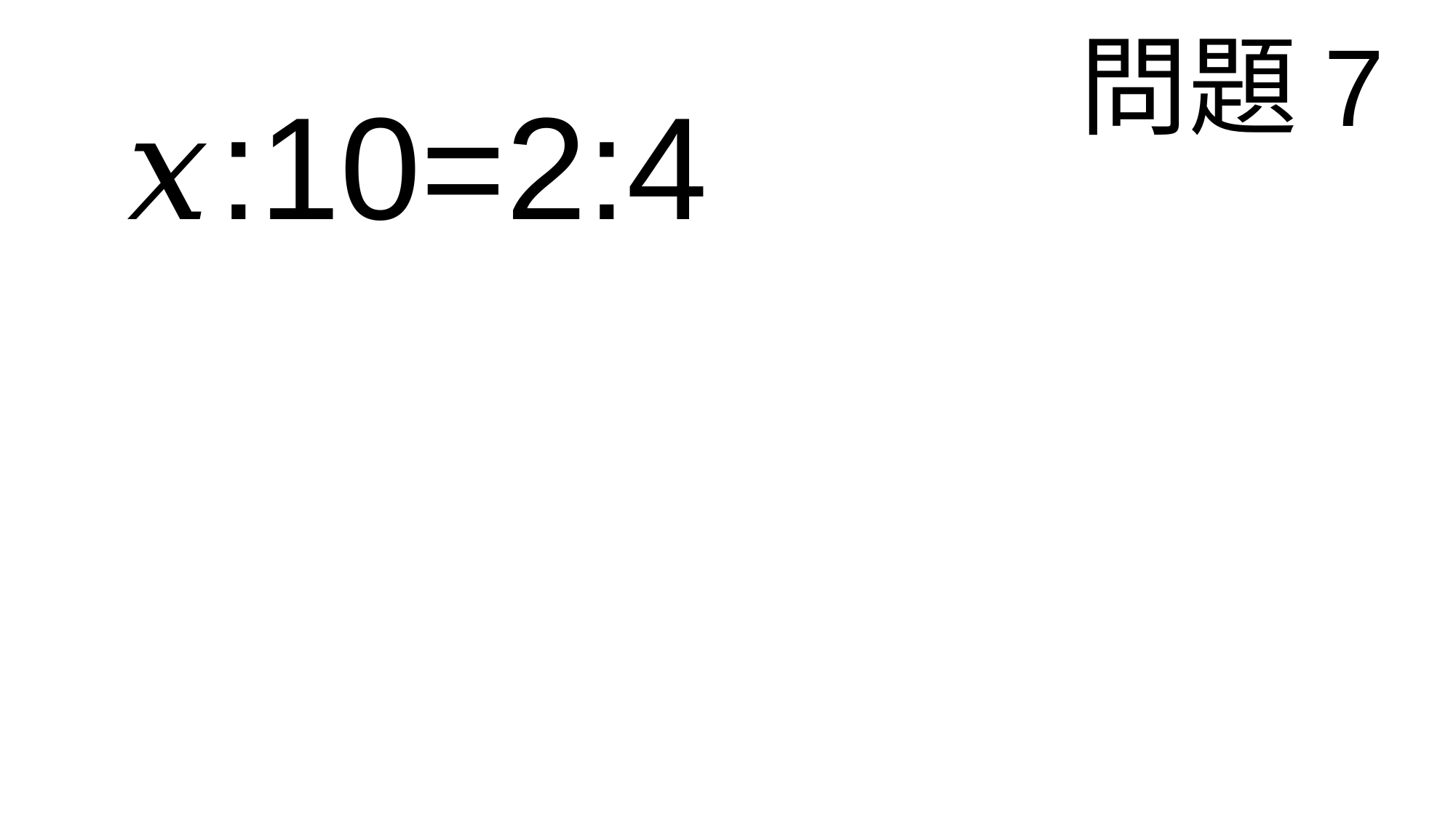

問題7
𝑥:10=2:4

4𝑥 = 20
  𝑥 =   5